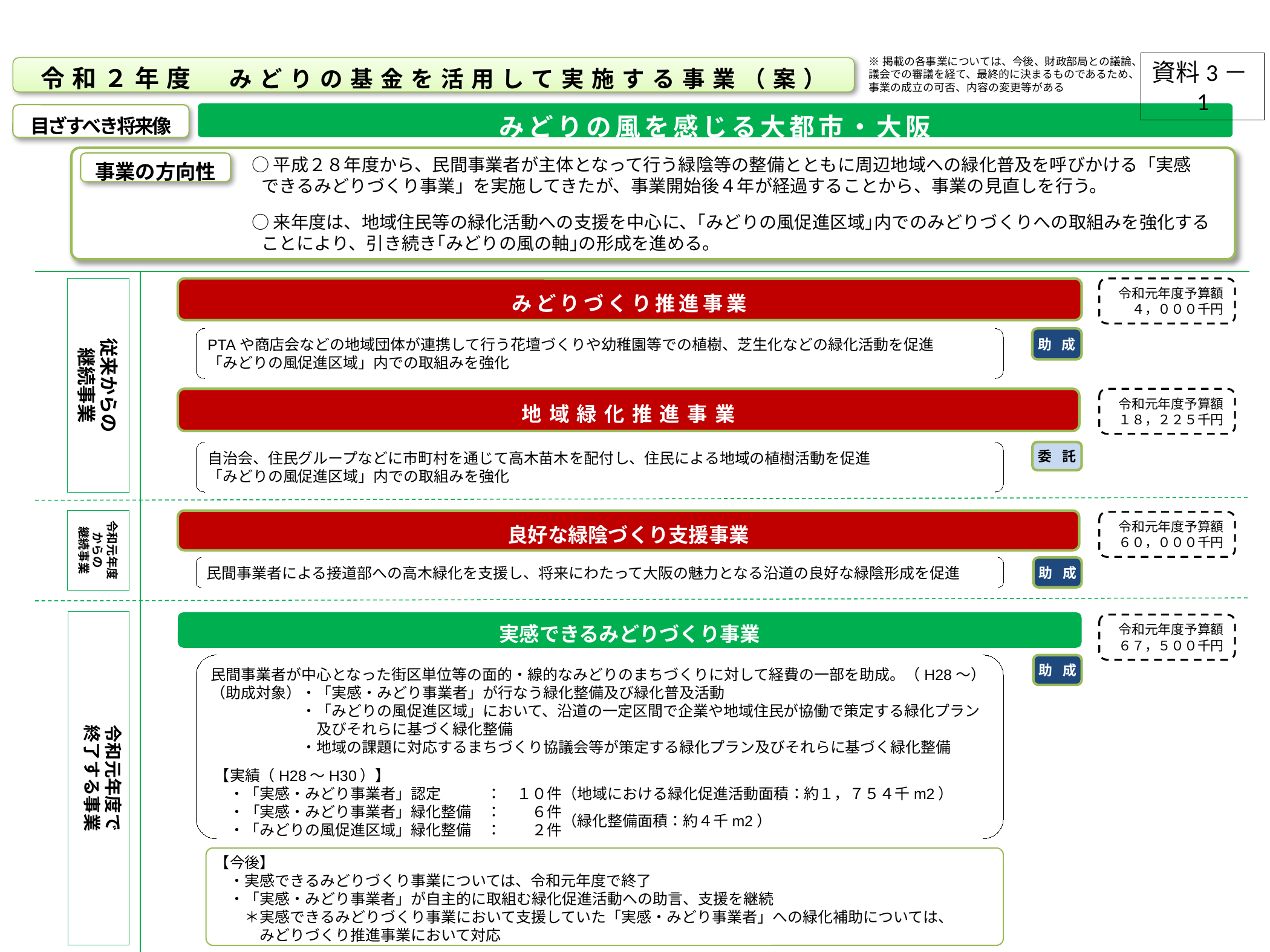

※掲載の各事業については、今後、財政部局との議論、議会での審議を経て、最終的に決まるものであるため、事業の成立の可否、内容の変更等がある
資料3－1
令和２年度　みどりの基金を活用して実施する事業（案）
目ざすべき将来像
みどりの風を感じる大都市・大阪
　○ 平成２８年度から、民間事業者が主体となって行う緑陰等の整備とともに周辺地域への緑化普及を呼びかける「実感　できるみどりづくり事業」を実施してきたが、事業開始後４年が経過することから、事業の見直しを行う。

　○ 来年度は、地域住民等の緑化活動への支援を中心に、｢みどりの風促進区域｣内でのみどりづくりへの取組みを強化することにより、引き続き｢みどりの風の軸｣の形成を進める。
事業の方向性
従来からの
継続事業
みどりづくり推進事業
令和元年度予算額
４，０００千円
PTAや商店会などの地域団体が連携して行う花壇づくりや幼稚園等での植樹、芝生化などの緑化活動を促進
「みどりの風促進区域」内での取組みを強化
助　成
地域緑化推進事業
令和元年度予算額
１８，２２５千円
自治会、住民グループなどに市町村を通じて高木苗木を配付し、住民による地域の植樹活動を促進
「みどりの風促進区域」内での取組みを強化
委　託
令和元年度
からの
継続事業
良好な緑陰づくり支援事業
令和元年度予算額
６０，０００千円
民間事業者による接道部への高木緑化を支援し、将来にわたって大阪の魅力となる沿道の良好な緑陰形成を促進
助　成
令和元年度で
終了する事業
実感できるみどりづくり事業
令和元年度予算額
６７，５００千円
民間事業者が中心となった街区単位等の面的・線的なみどりのまちづくりに対して経費の一部を助成。（H28～）
（助成対象）・「実感・みどり事業者」が行なう緑化整備及び緑化普及活動
　　　　　　・「みどりの風促進区域」において、沿道の一定区間で企業や地域住民が協働で策定する緑化プラン
　　　　　　　及びそれらに基づく緑化整備
　　　　　　・地域の課題に対応するまちづくり協議会等が策定する緑化プラン及びそれらに基づく緑化整備

助　成
【実績（H28～H30）】
　・「実感・みどり事業者」認定　　　：　１０件（地域における緑化促進活動面積：約１，７５４千m2）
　・「実感・みどり事業者」緑化整備　：　　６件
　・「みどりの風促進区域」緑化整備　：　　２件
（緑化整備面積：約４千m2）

【今後】
　・実感できるみどりづくり事業については、令和元年度で終了
　・「実感・みどり事業者」が自主的に取組む緑化促進活動への助言、支援を継続
　　＊実感できるみどりづくり事業において支援していた「実感・みどり事業者」への緑化補助については、
　　　みどりづくり推進事業において対応